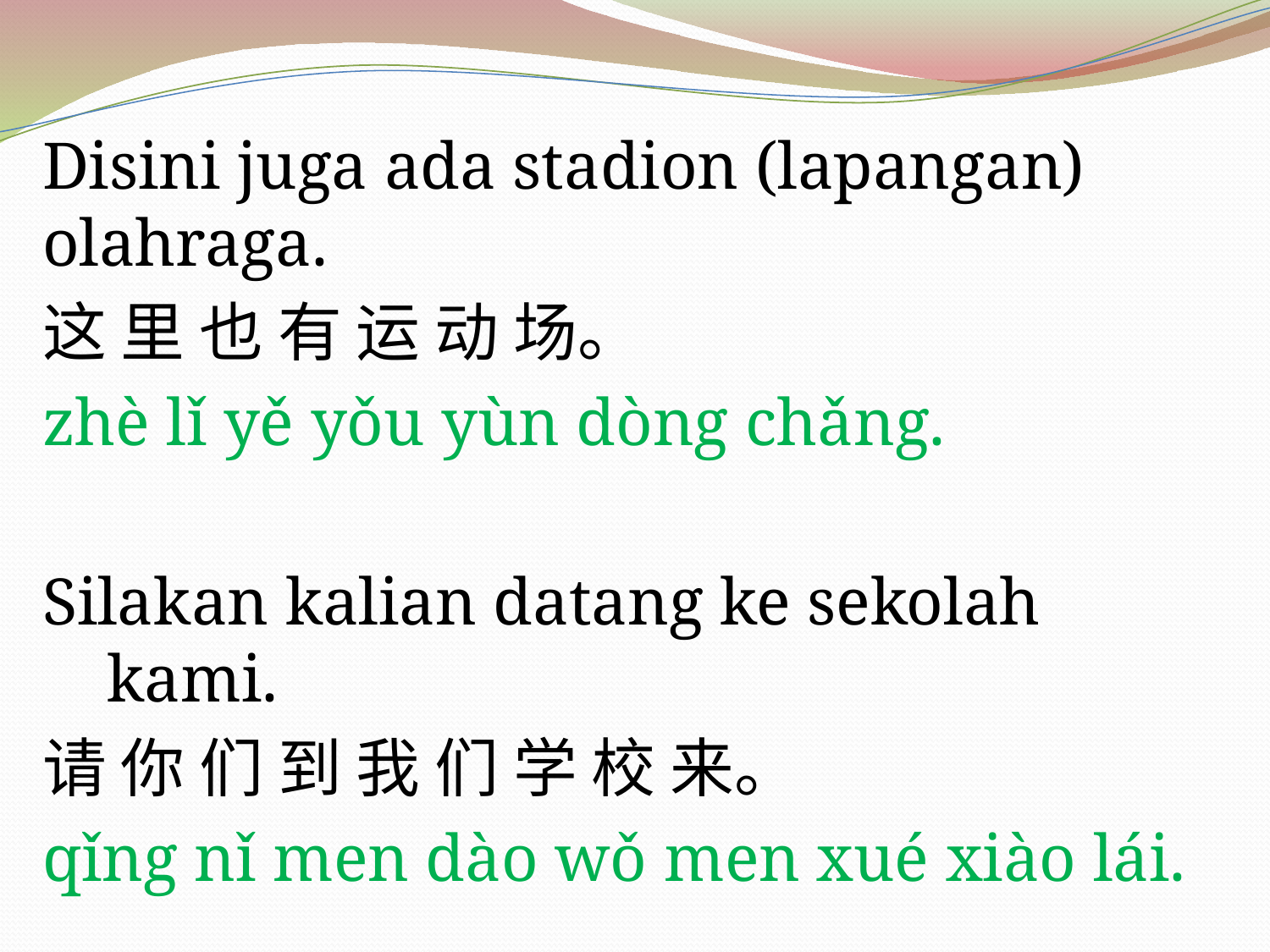

Disini juga ada stadion (lapangan) olahraga.
这 里 也 有 运 动 场。
zhè lǐ yě yǒu yùn dòng chǎng.

Silakan kalian datang ke sekolah kami.
请 你 们 到 我 们 学 校 来。
qǐng nǐ men dào wǒ men xué xiào lái.